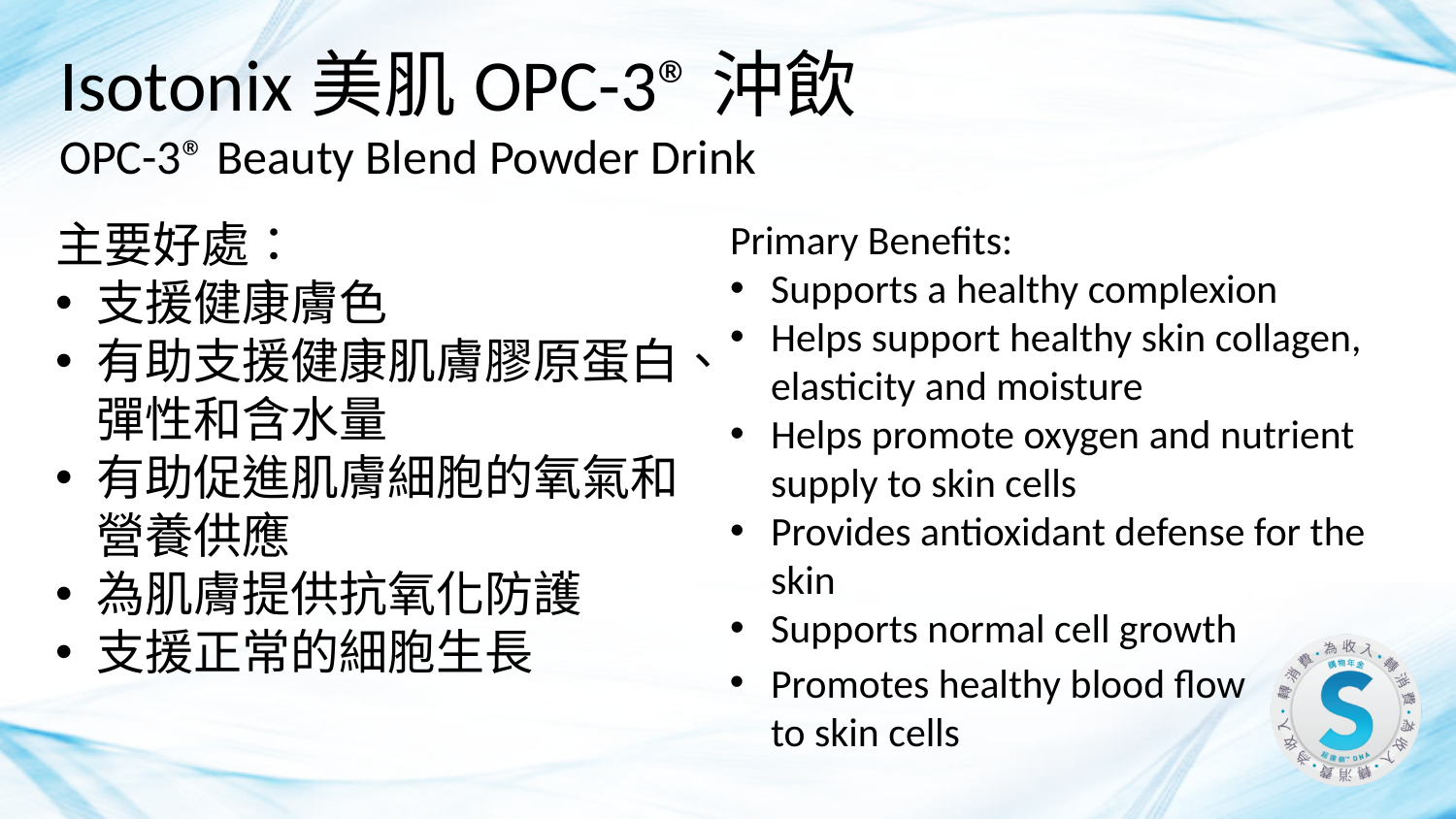

Isotonix美肌OPC-3®沖飲
OPC-3® Beauty Blend Powder Drink
主要好處：
支援健康膚色
有助支援健康肌膚膠原蛋白、彈性和含水量
有助促進肌膚細胞的氧氣和營養供應
為肌膚提供抗氧化防護
支援正常的細胞生長

Primary Benefits:
Supports a healthy complexion
Helps support healthy skin collagen, elasticity and moisture
Helps promote oxygen and nutrient supply to skin cells
Provides antioxidant defense for the skin
Supports normal cell growth
Promotes healthy blood flow to skin cells